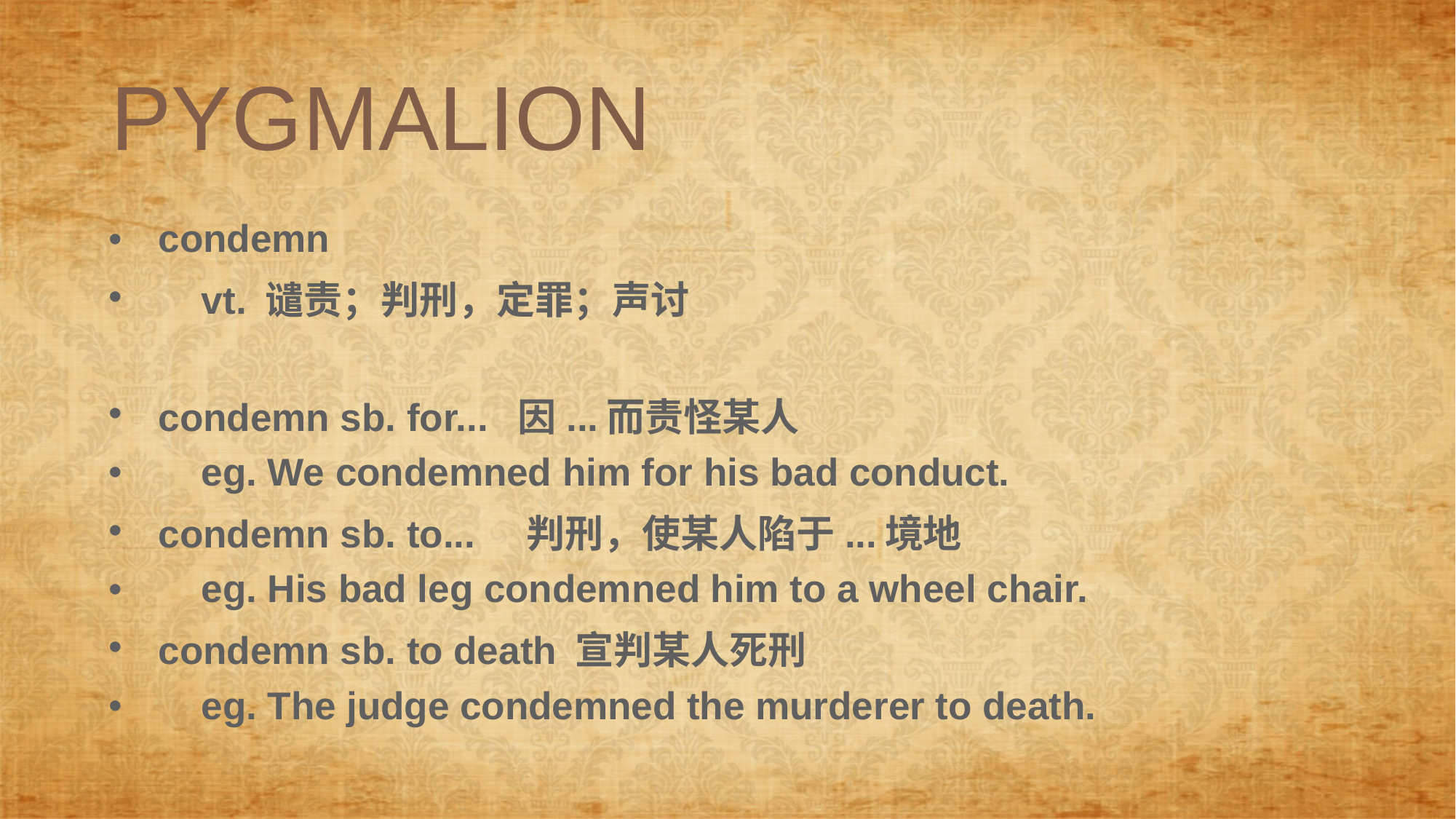

PYGMALION
condemn
    vt. 谴责；判刑，定罪；声讨

condemn sb. for...  因...而责怪某人
    eg. We condemned him for his bad conduct.
condemn sb. to...    判刑，使某人陷于...境地
    eg. His bad leg condemned him to a wheel chair.
condemn sb. to death 宣判某人死刑
    eg. The judge condemned the murderer to death.